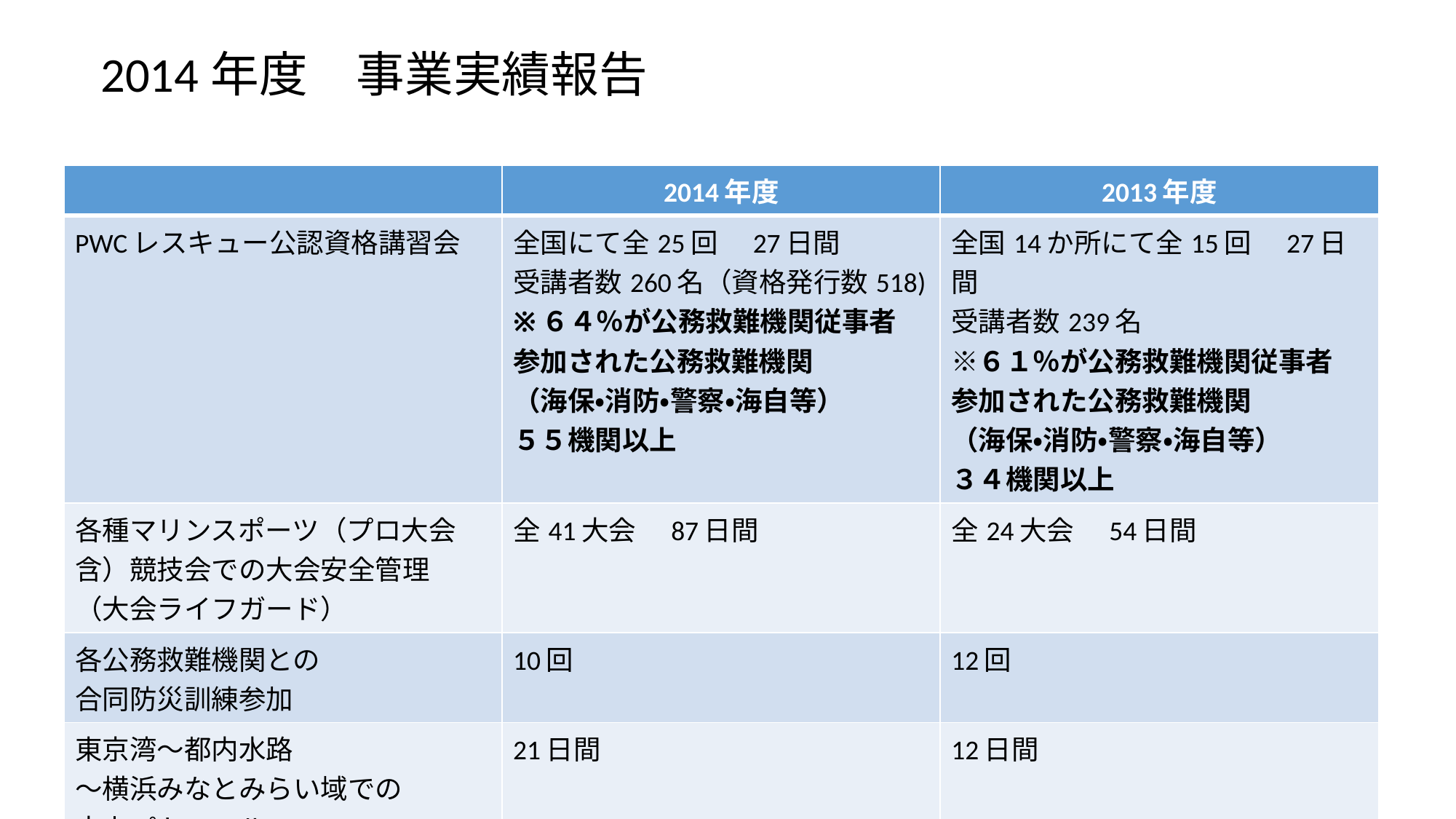

2014年度　事業実績報告
|  | 2014年度 | 2013年度 |
| --- | --- | --- |
| PWCレスキュー公認資格講習会 | 全国にて全25回　27日間 受講者数260名（資格発行数518) ※６４％が公務救難機関従事者 参加された公務救難機関 （海保・消防・警察・海自等） ５５機関以上 | 全国14か所にて全15回　27日間 受講者数239名 ※６１％が公務救難機関従事者 参加された公務救難機関 （海保・消防・警察・海自等） ３４機関以上 |
| 各種マリンスポーツ（プロ大会含）競技会での大会安全管理 （大会ライフガード） | 全41大会　87日間 | 全24大会　54日間 |
| 各公務救難機関との 合同防災訓練参加 | 10回 | 12回 |
| 東京湾～都内水路 ～横浜みなとみらい域での 水上パトロール | 21日間 | 12日間 |
| 年間事業数 | 76事業・126日間 | 65事業・105日間 |